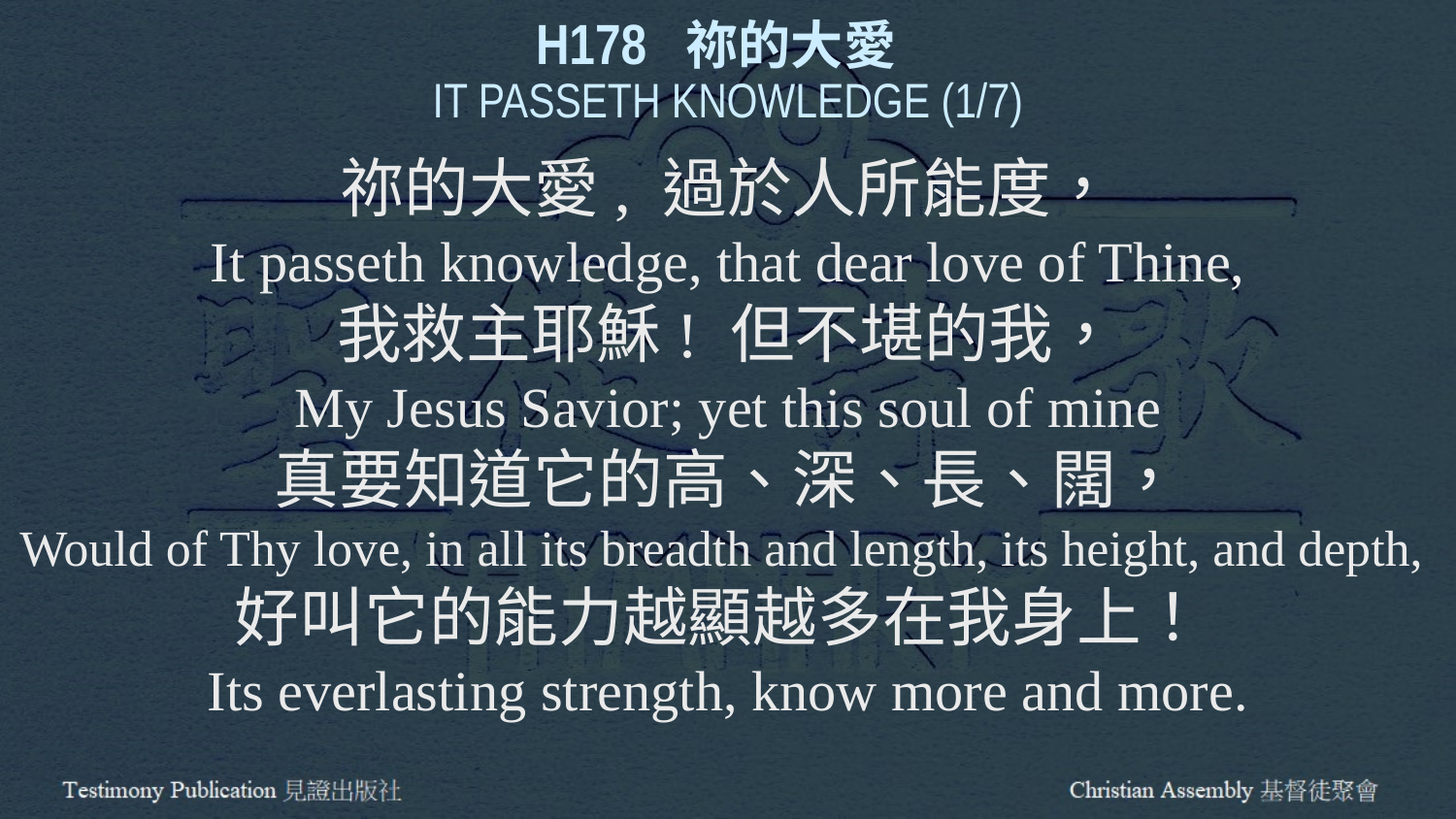

H178  祢的大愛
IT PASSETH KNOWLEDGE (1/7)
祢的大愛, 過於人所能度，
It passeth knowledge, that dear love of Thine,
我救主耶穌! 但不堪的我，
My Jesus Savior; yet this soul of mine
真要知道它的高、深、長、闊，
Would of Thy love, in all its breadth and length, its height, and depth,
好叫它的能力越顯越多在我身上！
Its everlasting strength, know more and more.